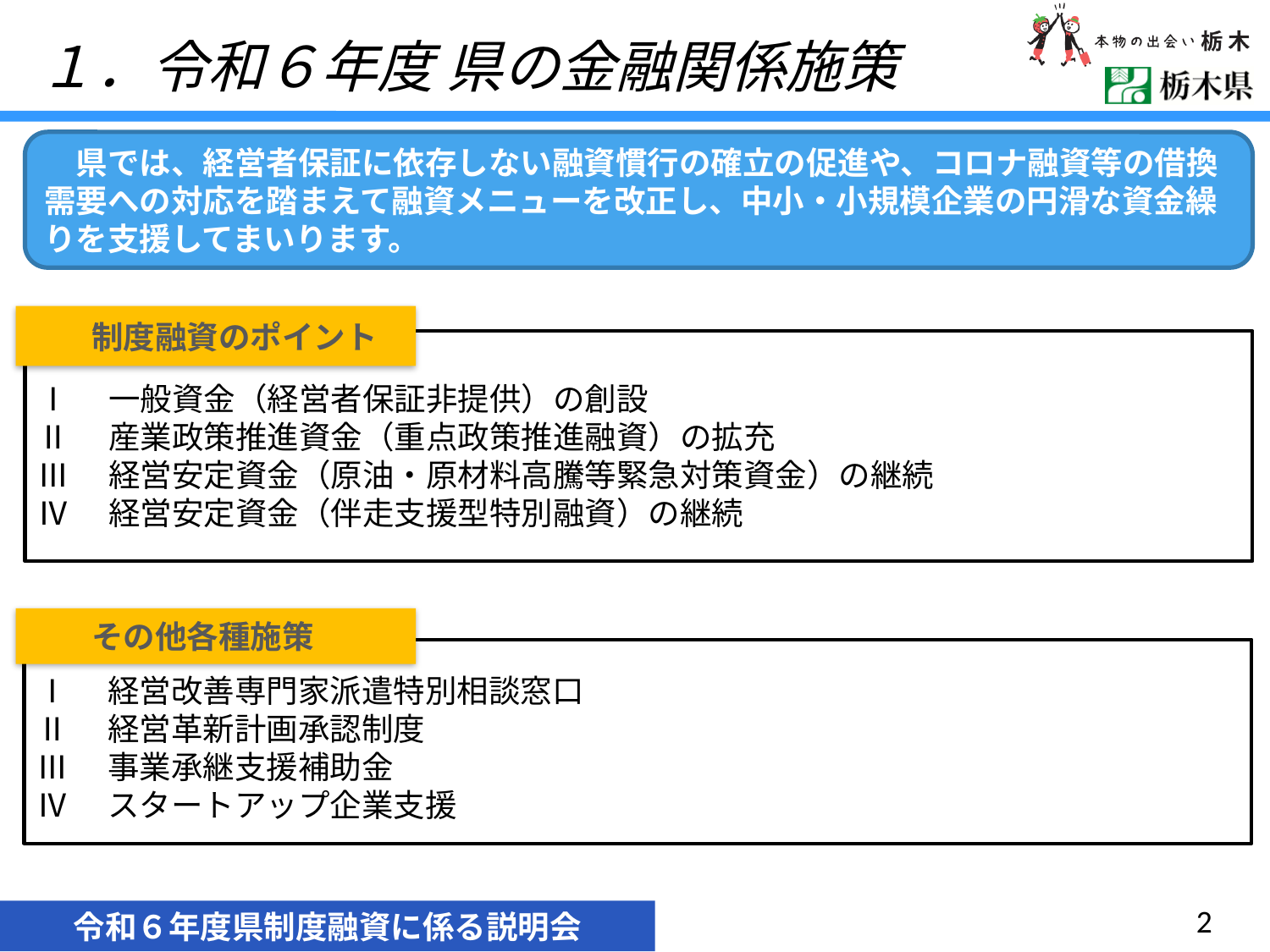

１．令和６年度 県の金融関係施策
　県では、経営者保証に依存しない融資慣行の確立の促進や、コロナ融資等の借換需要への対応を踏まえて融資メニューを改正し、中小・小規模企業の円滑な資金繰りを支援してまいります。
　　制度融資のポイント

Ⅰ　一般資金（経営者保証非提供）の創設
Ⅱ　産業政策推進資金（重点政策推進融資）の拡充
Ⅲ　経営安定資金（原油・原材料高騰等緊急対策資金）の継続
Ⅳ　経営安定資金（伴走支援型特別融資）の継続
　　その他各種施策

Ⅰ　経営改善専門家派遣特別相談窓口
Ⅱ　経営革新計画承認制度
Ⅲ　事業承継支援補助金
Ⅳ　スタートアップ企業支援
2